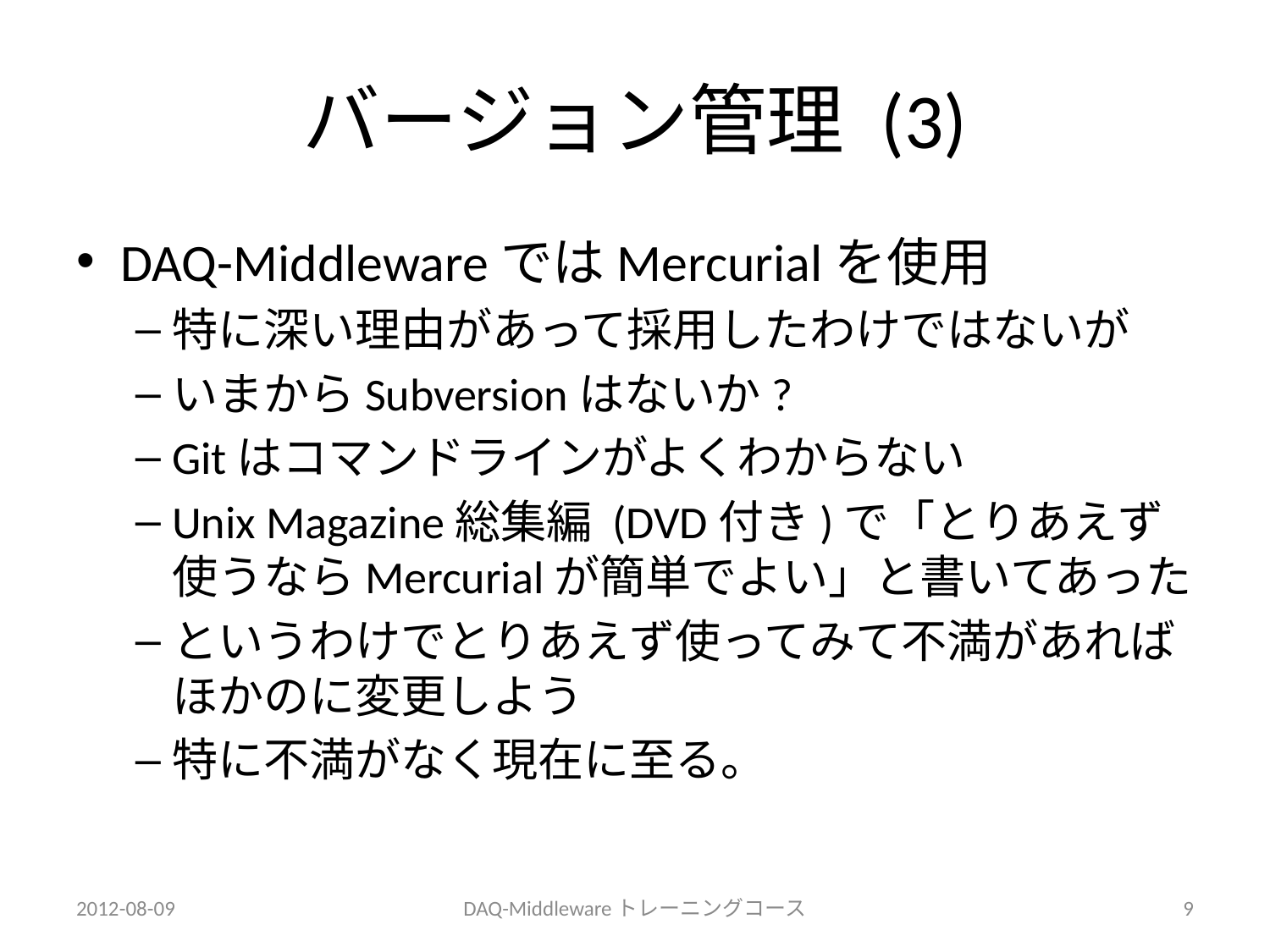

# バージョン管理 (3)
DAQ-MiddlewareではMercurialを使用
特に深い理由があって採用したわけではないが
いまからSubversionはないか?
Gitはコマンドラインがよくわからない
Unix Magazine総集編 (DVD付き)で「とりあえず使うならMercurialが簡単でよい」と書いてあった
というわけでとりあえず使ってみて不満があればほかのに変更しよう
特に不満がなく現在に至る。
2012-08-09
DAQ-Middlewareトレーニングコース
9